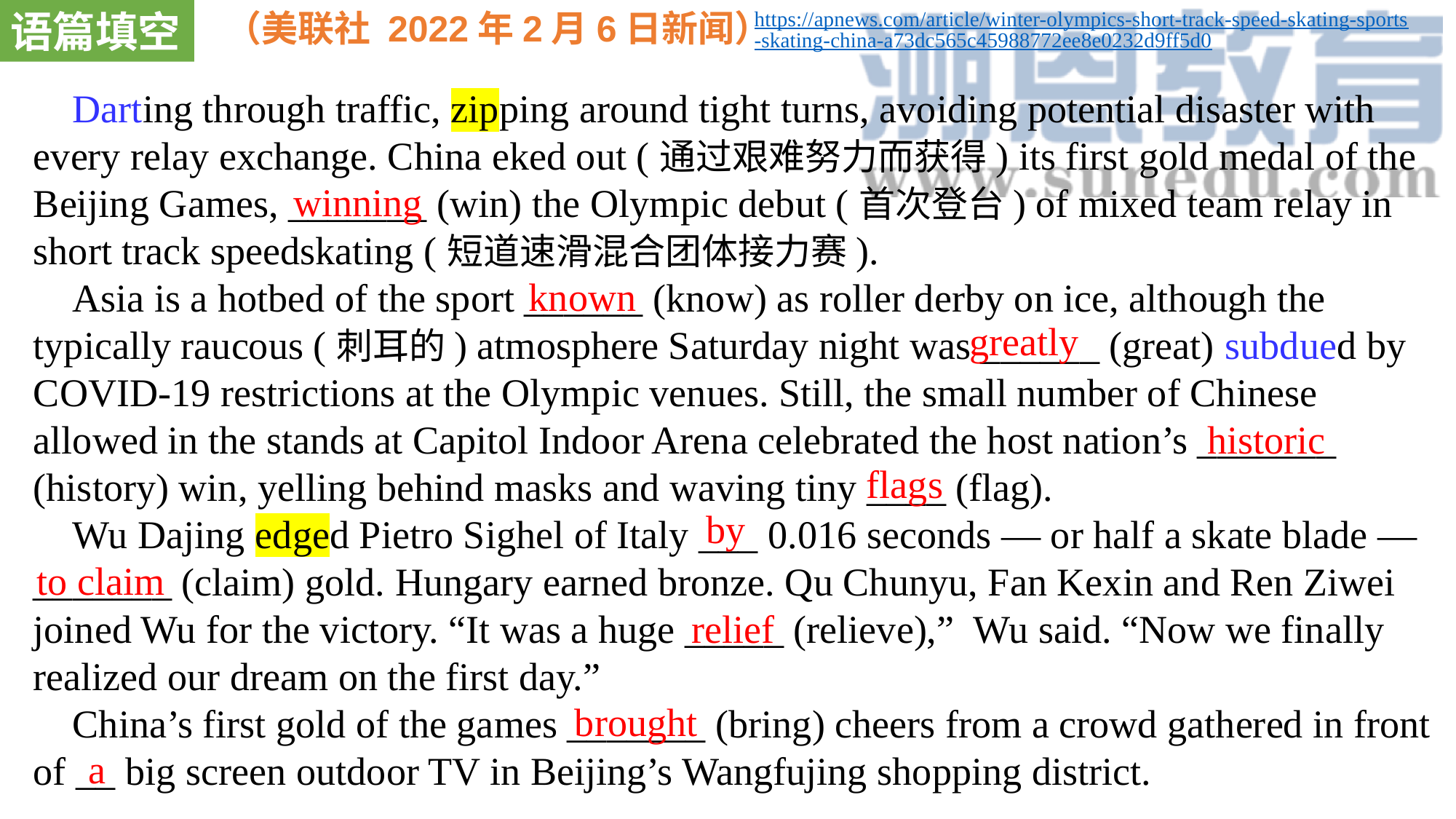

语篇填空
（美联社 2022年2月6日新闻）
https://apnews.com/article/winter-olympics-short-track-speed-skating-sports-skating-china-a73dc565c45988772ee8e0232d9ff5d0
    Darting through traffic, zipping around tight turns, avoiding potential disaster with every relay exchange. China eked out (通过艰难努力而获得) its first gold medal of the Beijing Games, _______ (win) the Olympic debut (首次登台) of mixed team relay in short track speedskating (短道速滑混合团体接力赛).
    Asia is a hotbed of the sport ______ (know) as roller derby on ice, although the typically raucous (刺耳的) atmosphere Saturday night was ______ (great) subdued by COVID-19 restrictions at the Olympic venues. Still, the small number of Chinese allowed in the stands at Capitol Indoor Arena celebrated the host nation’s _______ (history) win, yelling behind masks and waving tiny ____ (flag).
    Wu Dajing edged Pietro Sighel of Italy ___ 0.016 seconds — or half a skate blade — _______ (claim) gold. Hungary earned bronze. Qu Chunyu, Fan Kexin and Ren Ziwei joined Wu for the victory. “It was a huge _____ (relieve),”  Wu said. “Now we finally realized our dream on the first day.”
    China’s first gold of the games _______ (bring) cheers from a crowd gathered in front of __ big screen outdoor TV in Beijing’s Wangfujing shopping district.
winning
known
greatly
historic
flags
by
to claim
relief
brought
a